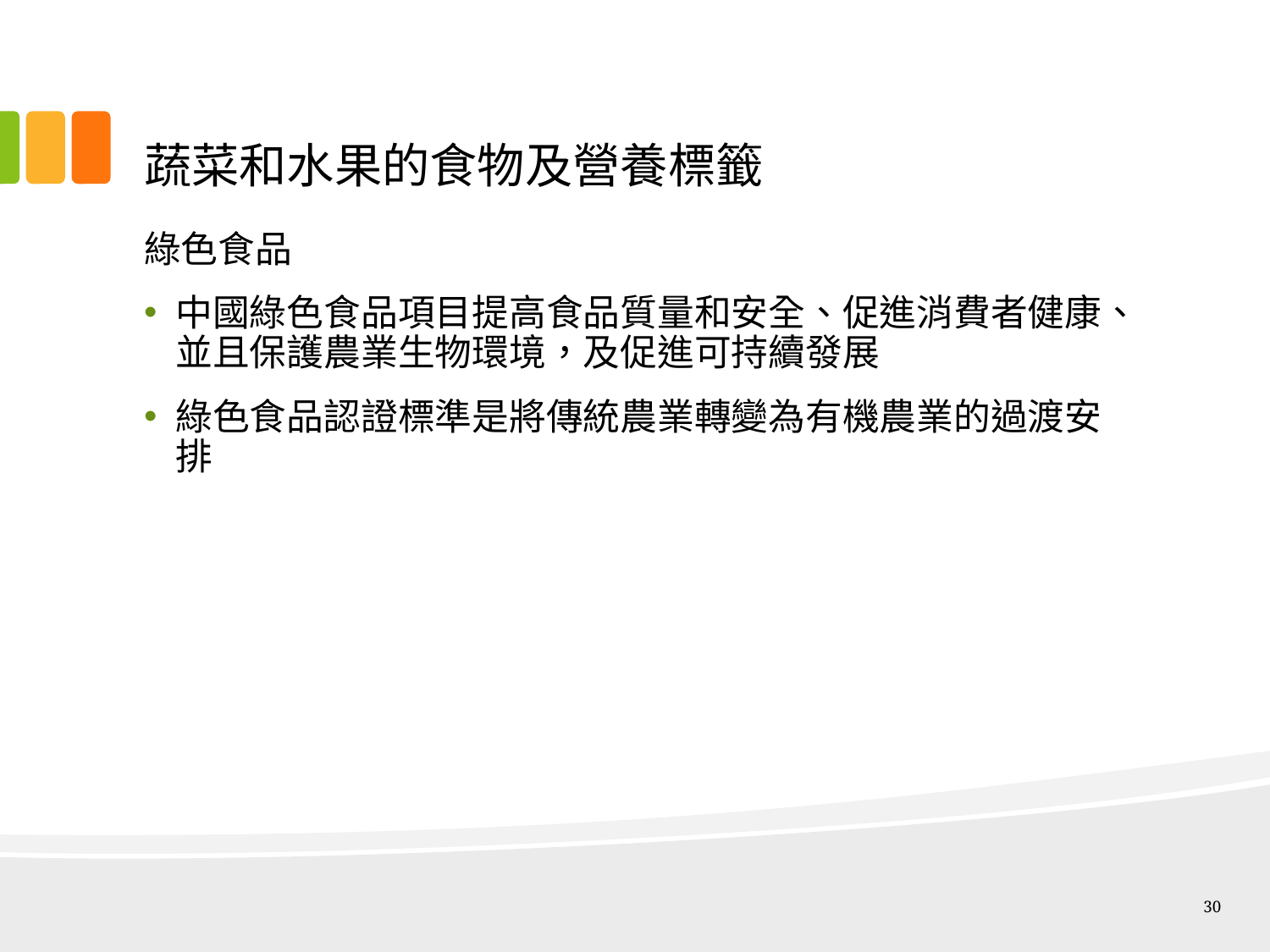

# 蔬菜和水果的食物及營養標籤
綠色食品
中國綠色食品項目提高食品質量和安全、促進消費者健康、並且保護農業生物環境，及促進可持續發展
綠色食品認證標準是將傳統農業轉變為有機農業的過渡安排

30